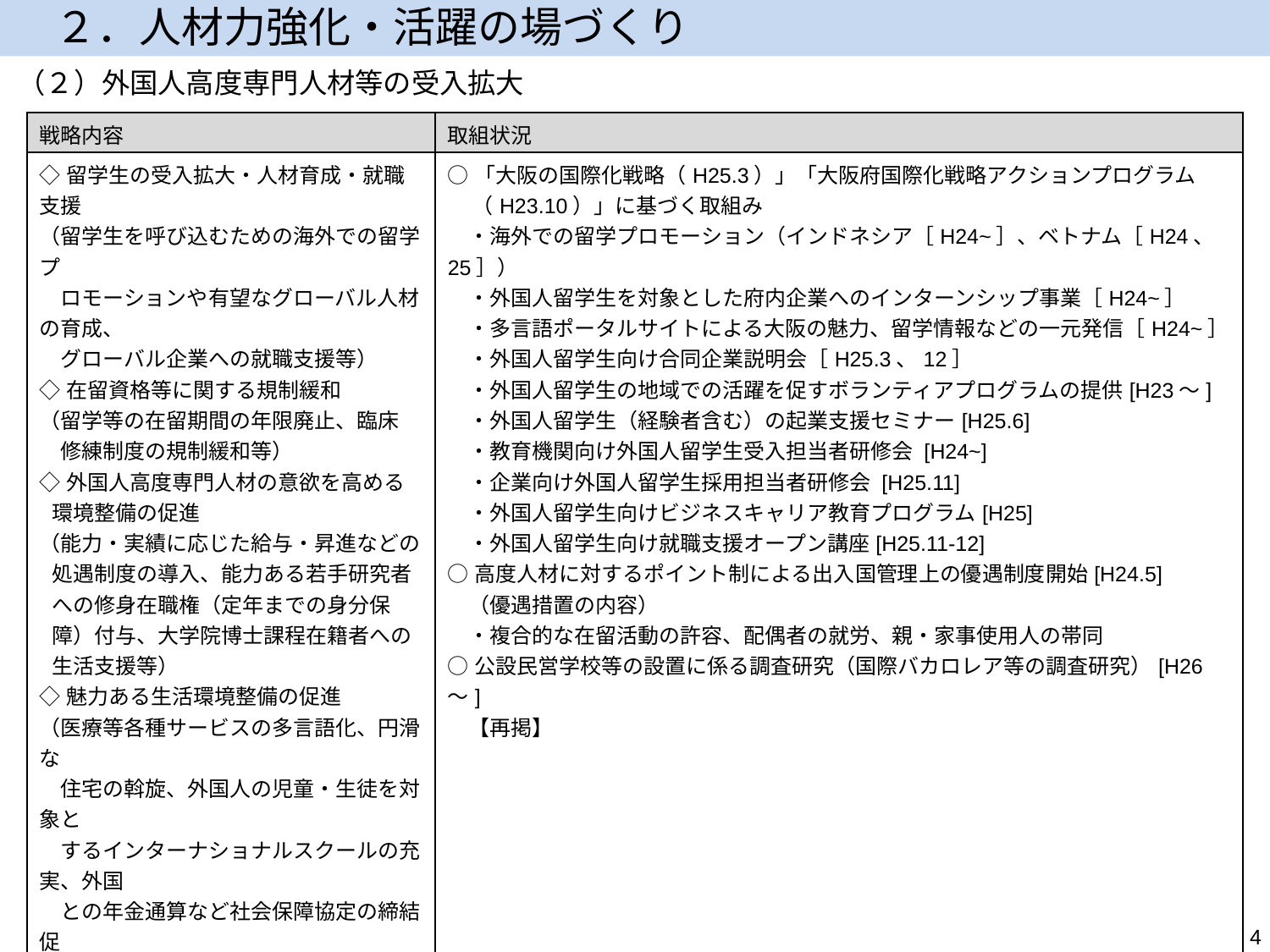

２．人材力強化・活躍の場づくり
（２）外国人高度専門人材等の受入拡大
| 戦略内容 | 取組状況 |
| --- | --- |
| ◇留学生の受入拡大・人材育成・就職支援 （留学生を呼び込むための海外での留学プ 　ロモーションや有望なグローバル人材の育成、 　グローバル企業への就職支援等） ◇在留資格等に関する規制緩和 （留学等の在留期間の年限廃止、臨床 　修練制度の規制緩和等） ◇外国人高度専門人材の意欲を高める環境整備の促進 （能力・実績に応じた給与・昇進などの処遇制度の導入、能力ある若手研究者への修身在職権（定年までの身分保障）付与、大学院博士課程在籍者への生活支援等） ◇魅力ある生活環境整備の促進 （医療等各種サービスの多言語化、円滑な 　住宅の斡旋、外国人の児童・生徒を対象と 　するインターナショナルスクールの充実、外国 　との年金通算など社会保障協定の締結促 　進等） ◇総合特区内で働く外国人高度専門人材及びその家族に対する在留規制の緩和 ◇外国人高度専門人材のビジネス来訪の促 　進（うめきたにおける国際ビジネス支援機能 　の整備等） | ○「大阪の国際化戦略（H25.3）」「大阪府国際化戦略アクションプログラム（H23.10）」に基づく取組み 　・海外での留学プロモーション（インドネシア［H24~］、ベトナム［H24、25］） 　・外国人留学生を対象とした府内企業へのインターンシップ事業［H24~］ 　・多言語ポータルサイトによる大阪の魅力、留学情報などの一元発信［H24~］ 　・外国人留学生向け合同企業説明会［H25.3、12］ 　・外国人留学生の地域での活躍を促すボランティアプログラムの提供[H23～] 　・外国人留学生（経験者含む）の起業支援セミナー[H25.6] 　・教育機関向け外国人留学生受入担当者研修会 [H24~] 　・企業向け外国人留学生採用担当者研修会 [H25.11] 　・外国人留学生向けビジネスキャリア教育プログラム[H25] 　・外国人留学生向け就職支援オープン講座[H25.11-12] ○高度人材に対するポイント制による出入国管理上の優遇制度開始[H24.5] 　（優遇措置の内容） 　・複合的な在留活動の許容、配偶者の就労、親・家事使用人の帯同 ○公設民営学校等の設置に係る調査研究（国際バカロレア等の調査研究）[H26～] 　【再掲】 |
4